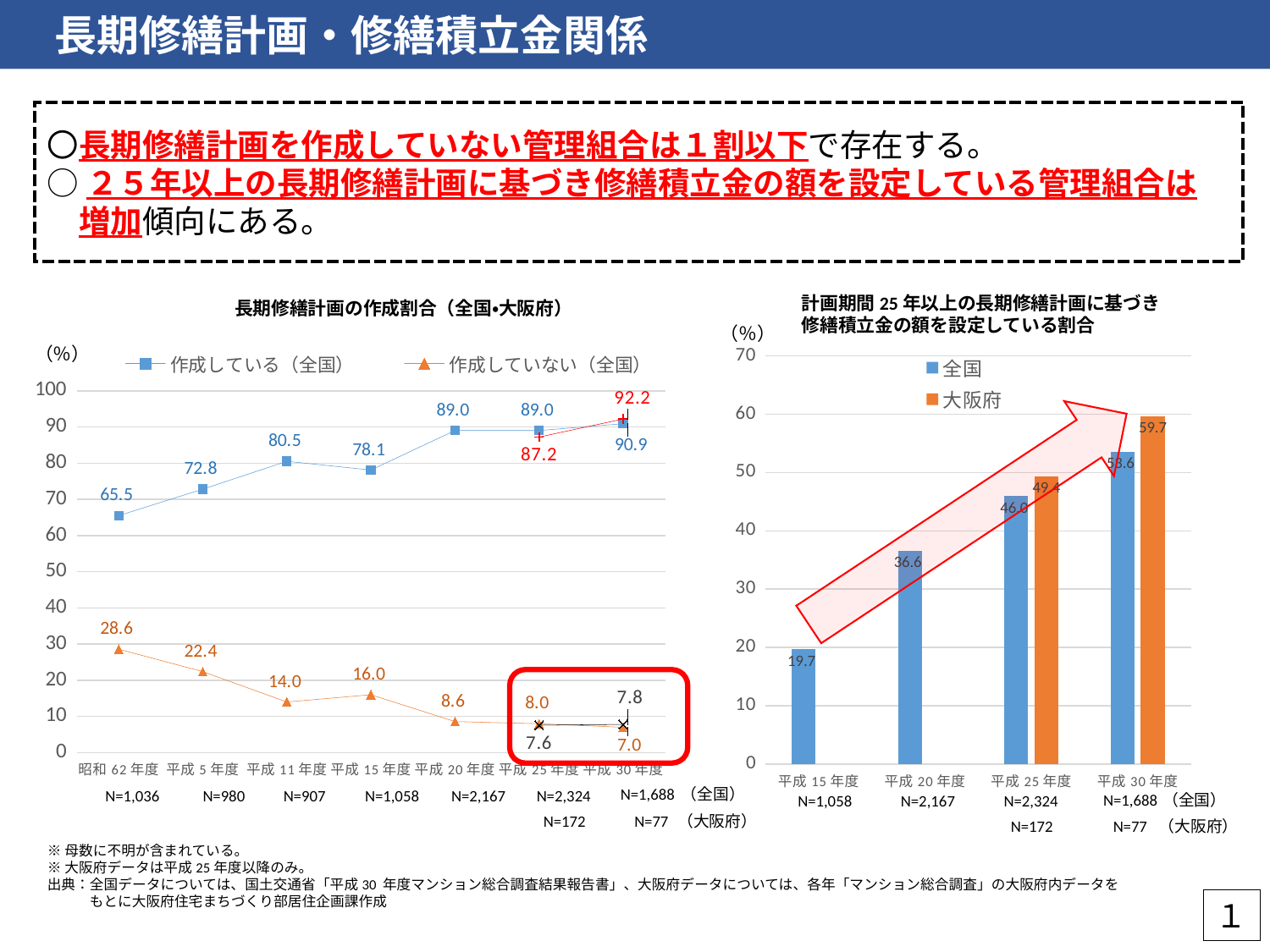

長期修繕計画・修繕積立金関係
〇長期修繕計画を作成していない管理組合は１割以下で存在する。
○２５年以上の長期修繕計画に基づき修繕積立金の額を設定している管理組合は
　増加傾向にある。
計画期間25年以上の長期修繕計画に基づき
修繕積立金の額を設定している割合
長期修繕計画の作成割合（全国・大阪府）

### Chart

| Category | 作成している（全国） | 作成していない（全国） | 作成している（大阪府） | 作成していない（大阪府） |
|---|---|---|---|---|
| 昭和62年度 | 65.5 | 28.6 | None | None |
| 平成5年度 | 72.8 | 22.4 | None | None |
| 平成11年度 | 80.5 | 14.0 | None | None |
| 平成15年度 | 78.1 | 16.0 | None | None |
| 平成20年度 | 89.0 | 8.6 | None | None |
| 平成25年度 | 89.0 | 8.0 | 87.2 | 7.6 |
| 平成30年度 | 90.9 | 7.0 | 92.2 | 7.8 |
（％）
（％）

### Chart

| Category | 全国 | 大阪府 |
|---|---|---|
| 平成15年度 | 19.7 | None |
| 平成20年度 | 36.6 | None |
| 平成25年度 | 46.0 | 49.4 |
| 平成30年度 | 53.6 | 59.7 |

N=1,688
（全国）
N=1,036
N=980
N=907
N=1,058
N=2,167
N=2,324
N=1,688
（全国）
N=1,058
N=2,167
N=2,324
N=172
N=77
（大阪府）
N=172
N=77
（大阪府）
※母数に不明が含まれている。
※大阪府データは平成25年度以降のみ。
出典：全国データについては、国土交通省「平成30 年度マンション総合調査結果報告書」、大阪府データについては、各年「マンション総合調査」の大阪府内データを
　　　もとに大阪府住宅まちづくり部居住企画課作成
１